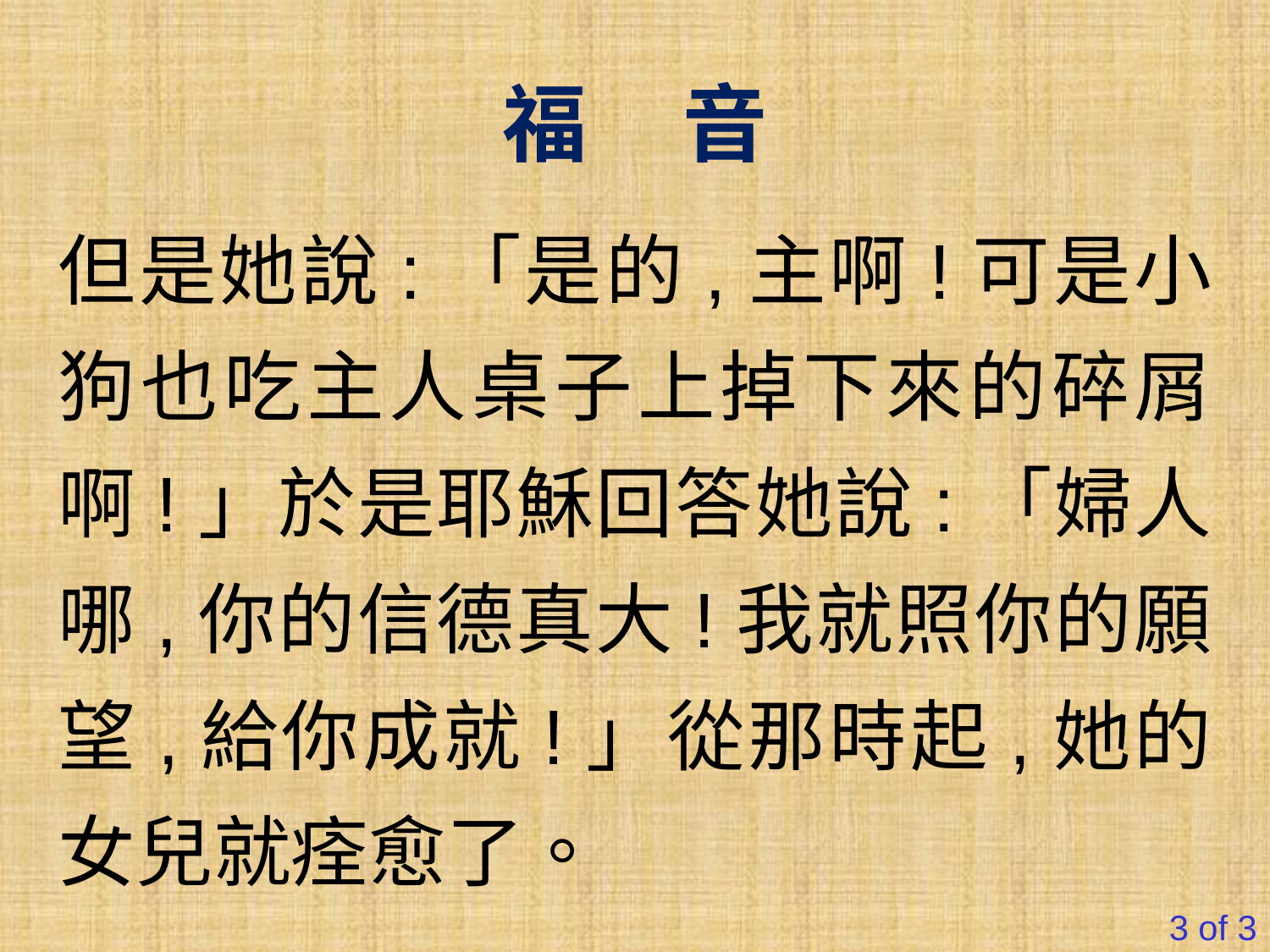

福     音

但是她說:「是的,主啊!可是小狗也吃主人桌子上掉下來的碎屑啊!」於是耶穌回答她說:「婦人哪,你的信德真大!我就照你的願望,給你成就!」從那時起,她的女兒就痊愈了。
3 of 3